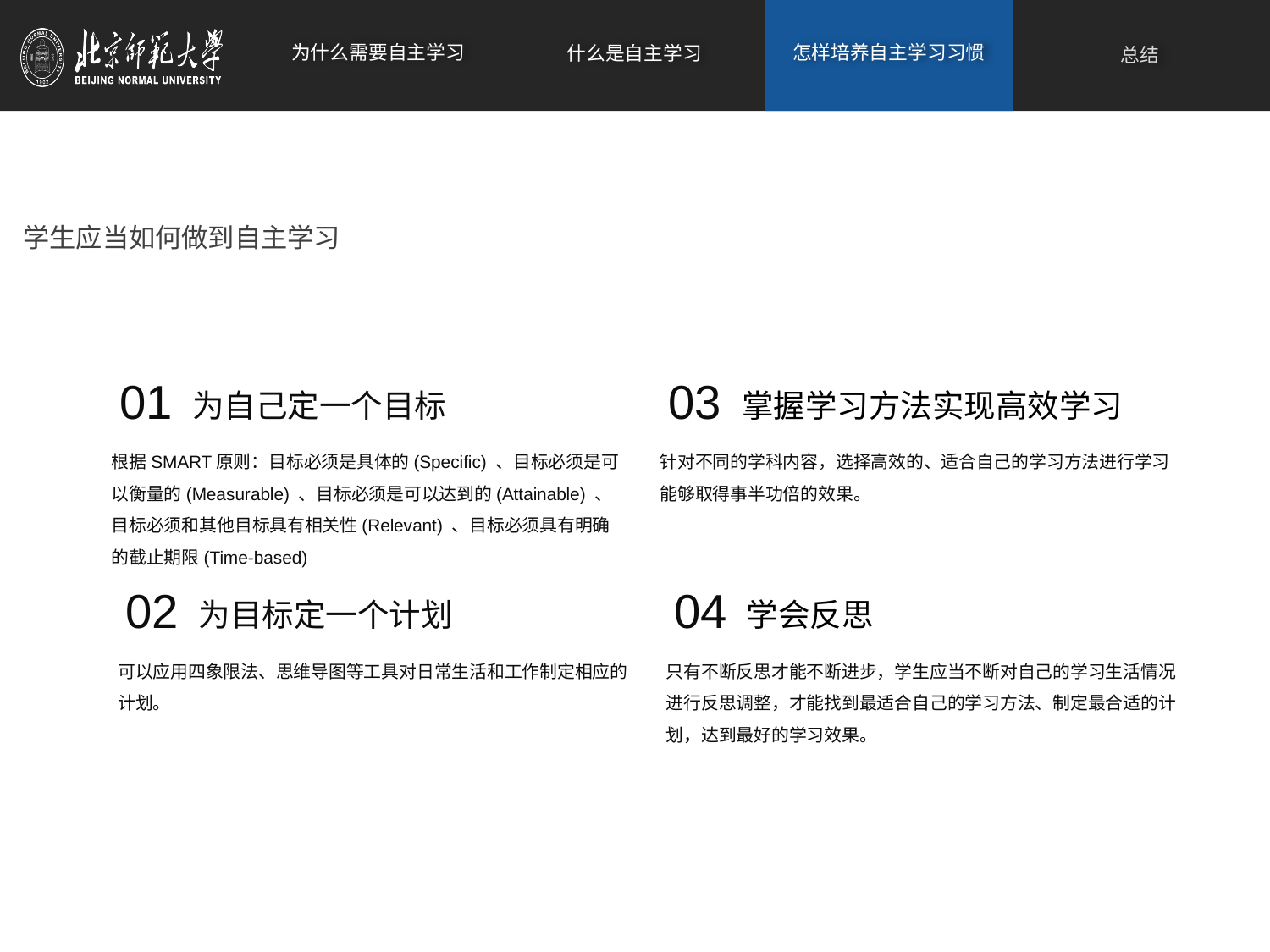

学生应当如何做到自主学习
01
03
为自己定一个目标
掌握学习方法实现高效学习
根据SMART原则：目标必须是具体的(Specific) 、目标必须是可以衡量的(Measurable) 、目标必须是可以达到的(Attainable) 、目标必须和其他目标具有相关性(Relevant) 、目标必须具有明确的截止期限(Time-based)
针对不同的学科内容，选择高效的、适合自己的学习方法进行学习能够取得事半功倍的效果。
02
04
为目标定一个计划
学会反思
可以应用四象限法、思维导图等工具对日常生活和工作制定相应的计划。
只有不断反思才能不断进步，学生应当不断对自己的学习生活情况进行反思调整，才能找到最适合自己的学习方法、制定最合适的计划，达到最好的学习效果。